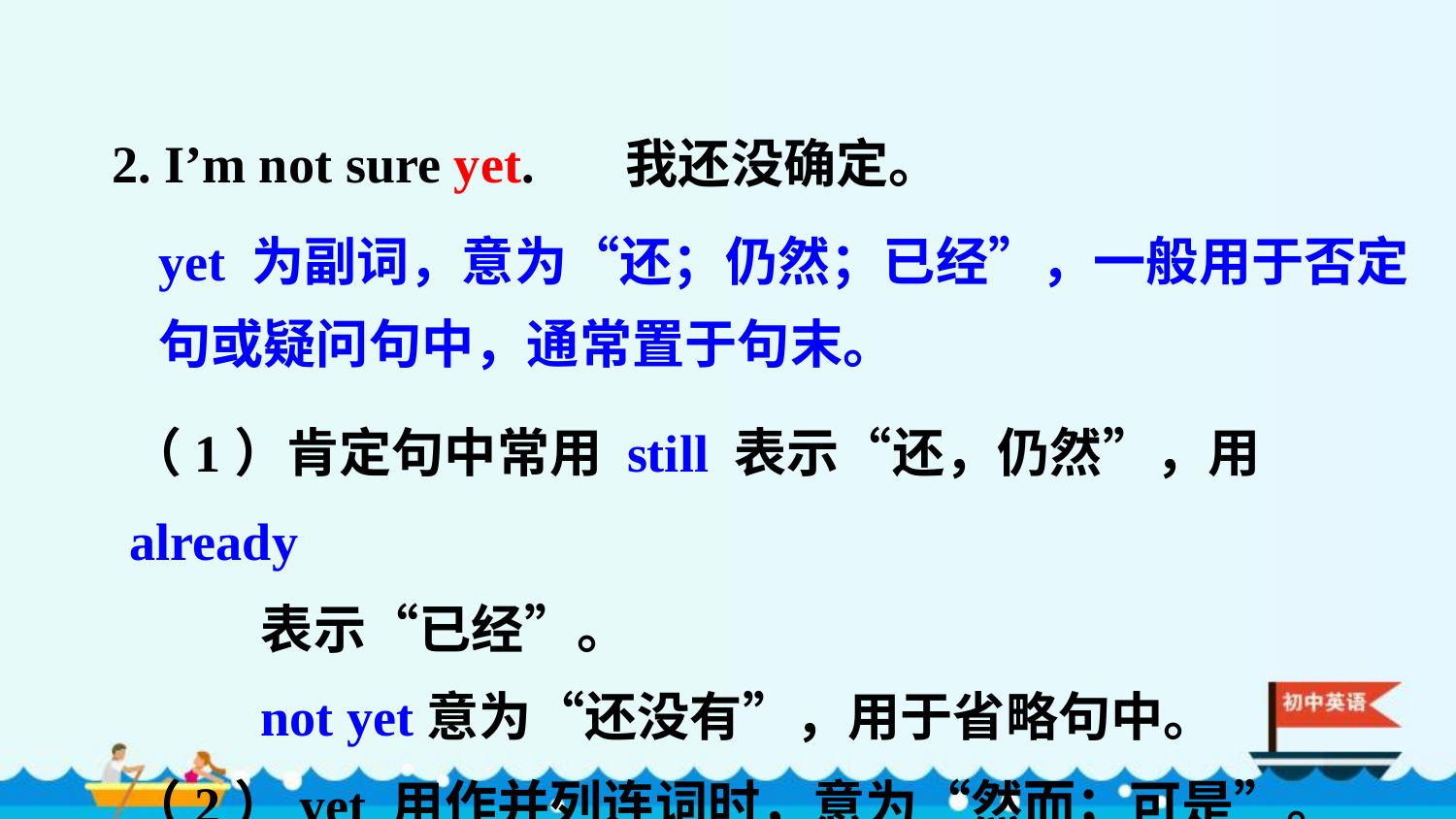

2. I’m not sure yet.      我还没确定。
yet 为副词，意为“还；仍然；已经”，一般用于否定句或疑问句中，通常置于句末。
（1）肯定句中常用 still 表示“还，仍然”，用 already
          表示“已经”。
          not yet意为“还没有”，用于省略句中。
（2）yet 用作并列连词时，意为“然而；可是”。